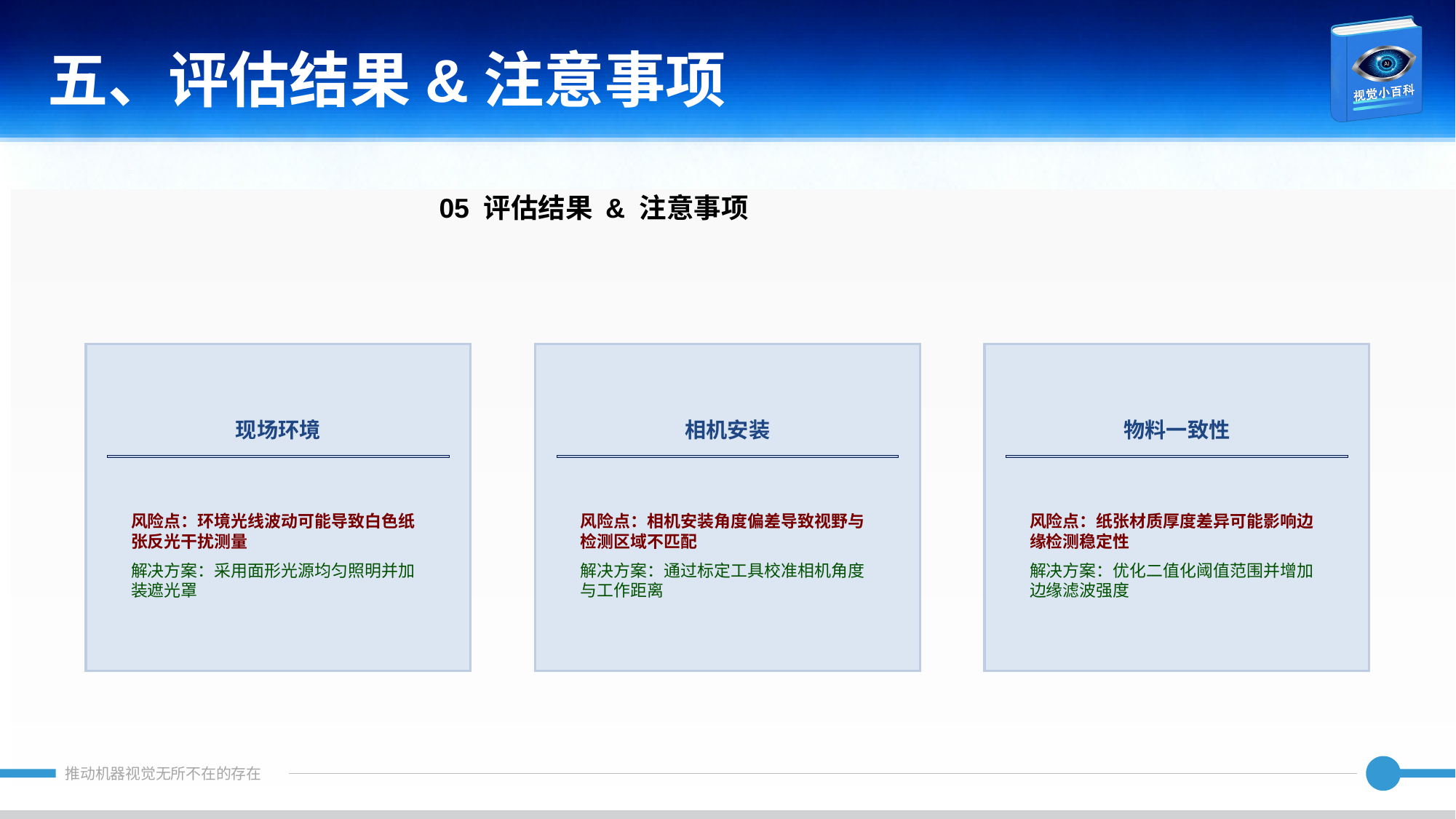

五、评估结果&注意事项

05 评估结果 & 注意事项

现场环境

相机安装

物料一致性

风险点：环境光线波动可能导致白色纸张反光干扰测量
解决方案：采用面形光源均匀照明并加装遮光罩

风险点：相机安装角度偏差导致视野与检测区域不匹配
解决方案：通过标定工具校准相机角度与工作距离

风险点：纸张材质厚度差异可能影响边缘检测稳定性
解决方案：优化二值化阈值范围并增加边缘滤波强度
10